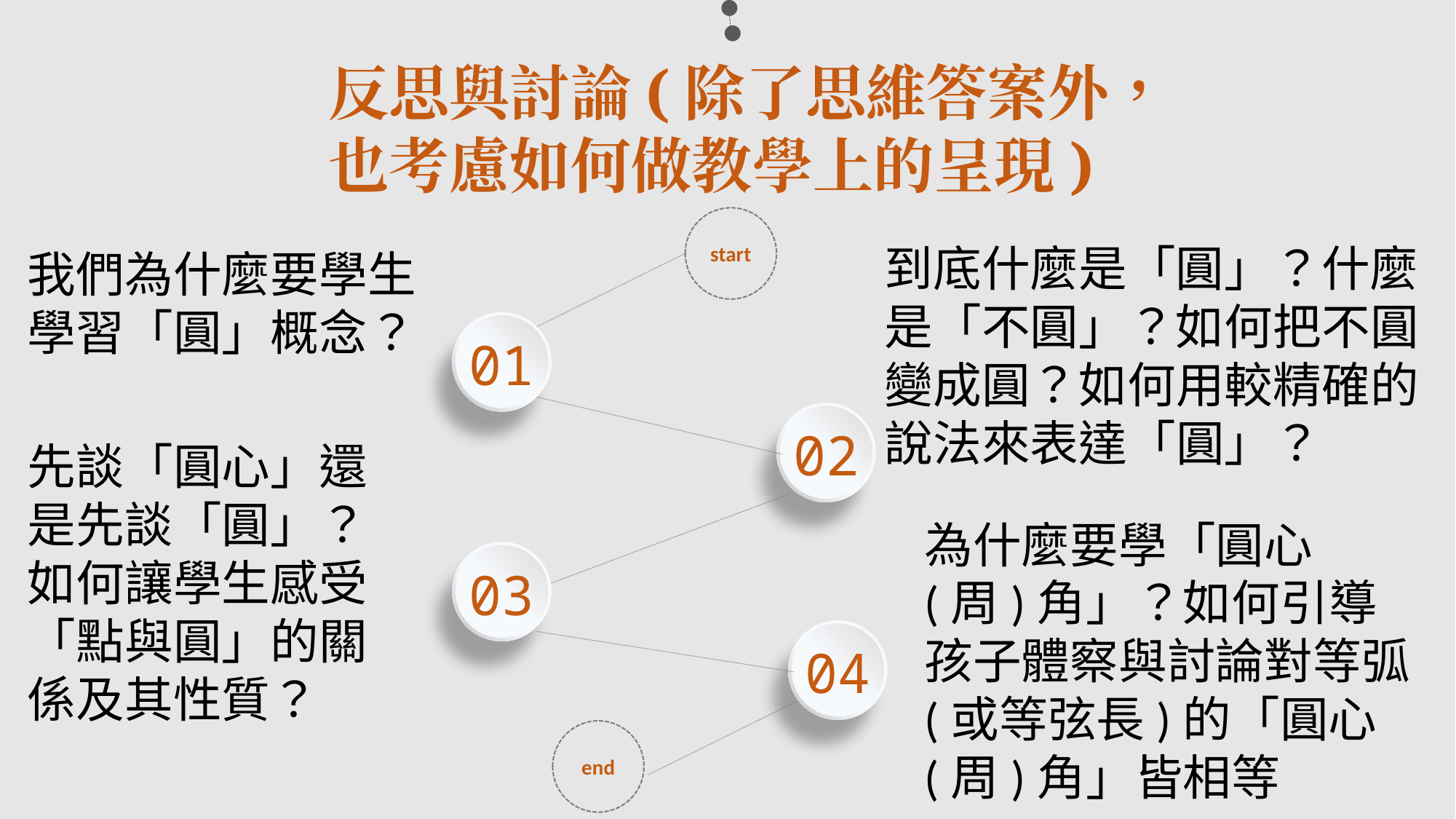

反思與討論(除了思維答案外，也考慮如何做教學上的呈現)
start
到底什麼是「圓」？什麼是「不圓」？如何把不圓變成圓？如何用較精確的說法來表達「圓」？
我們為什麼要學生學習「圓」概念？

01

02
先談「圓心」還是先談「圓」？如何讓學生感受「點與圓」的關係及其性質？
為什麼要學「圓心(周)角」？如何引導孩子體察與討論對等弧(或等弦長)的「圓心(周)角」皆相等

03

04
end